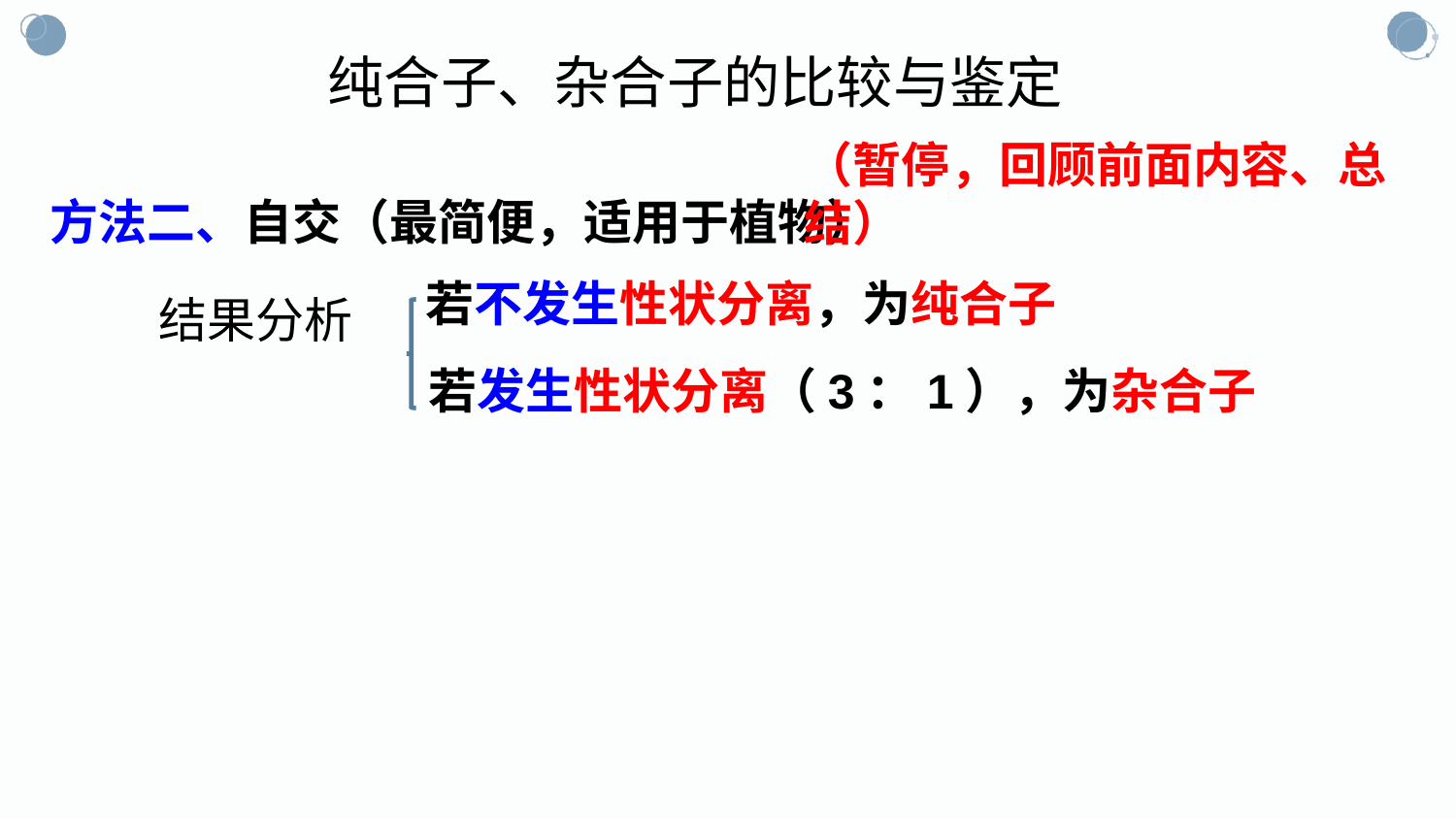

纯合子、杂合子的比较与鉴定
（暂停，回顾前面内容、总结）
方法二、自交（最简便，适用于植物）
若不发生性状分离，为纯合子
结果分析

若发生性状分离（3：1），为杂合子